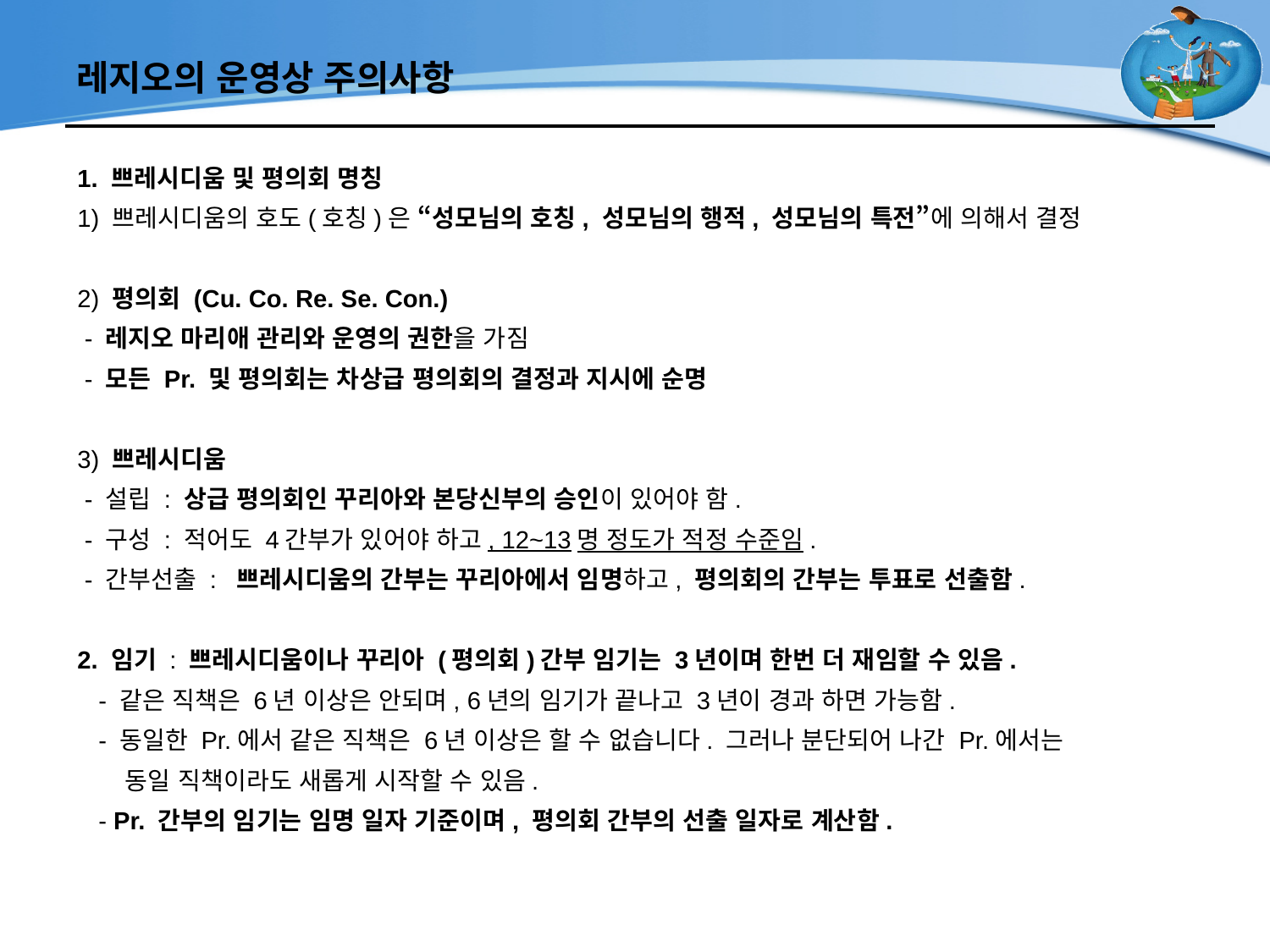

# 레지오의 운영상 주의사항
1. 쁘레시디움 및 평의회 명칭
1) 쁘레시디움의 호도(호칭)은 “성모님의 호칭, 성모님의 행적, 성모님의 특전”에 의해서 결정

2) 평의회 (Cu. Co. Re. Se. Con.)
 - 레지오 마리애 관리와 운영의 권한을 가짐
 - 모든 Pr. 및 평의회는 차상급 평의회의 결정과 지시에 순명

3) 쁘레시디움
 - 설립 : 상급 평의회인 꾸리아와 본당신부의 승인이 있어야 함.
 - 구성 : 적어도 4간부가 있어야 하고, 12~13명 정도가 적정 수준임.
 - 간부선출 :  쁘레시디움의 간부는 꾸리아에서 임명하고, 평의회의 간부는 투표로 선출함.

2. 임기 : 쁘레시디움이나 꾸리아 (평의회)간부 임기는 3년이며 한번 더 재임할 수 있음.
   - 같은 직책은 6년 이상은 안되며, 6년의 임기가 끝나고 3년이 경과 하면 가능함.
   - 동일한 Pr.에서 같은 직책은 6년 이상은 할 수 없습니다. 그러나 분단되어 나간 Pr.에서는
      동일 직책이라도 새롭게 시작할 수 있음.
   - Pr. 간부의 임기는 임명 일자 기준이며, 평의회 간부의 선출 일자로 계산함.